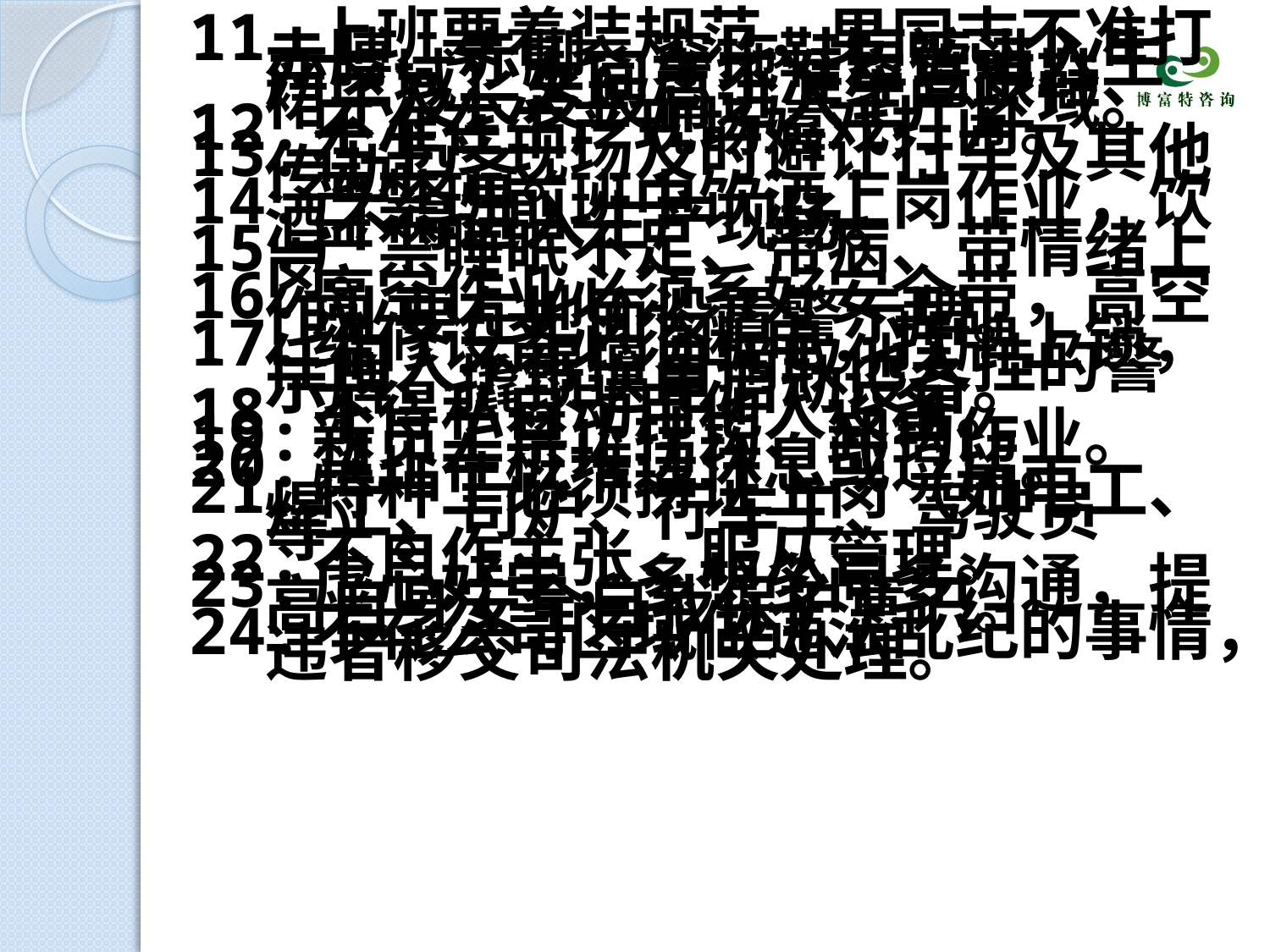

11.上班要着装规范，男同志不准打赤膊、赤脚，穿拖鞋短裤进入生产区域；女同志不准穿高跟鞋、裙子及长发披肩进入生产区域。
12.不准在生产现场嬉戏打闹。
13.在生产现场及时避让行车及其他传动设备。
14.严禁班前班中饮酒上岗作业，饮酒不得进入生产现场。
15.严禁睡眠不足、带病、带情绪上岗。
16.高空作业必须系好安全带，高空作业要在地面设置警示牌。
17.维修设备必须断电，挂牌上锁，任何人不得擅自摘取他人挂的警示牌，撬锁送电启动设备。
18.不得私自动用他人设备。
19.新员工禁止挂钩、卸钩作业。
20.禁止在桩堆边休息或逗留。
21.特种工必须持证上岗（如电工、焊工、司炉、行车工、驾驶员等）。
22.不自作主张，服从管理。
23.虚心好学，多想多问多沟通，提高自身安全自我保护意识。
24.不在公司区域做违法乱纪的事情，违者移交司法机关处理。